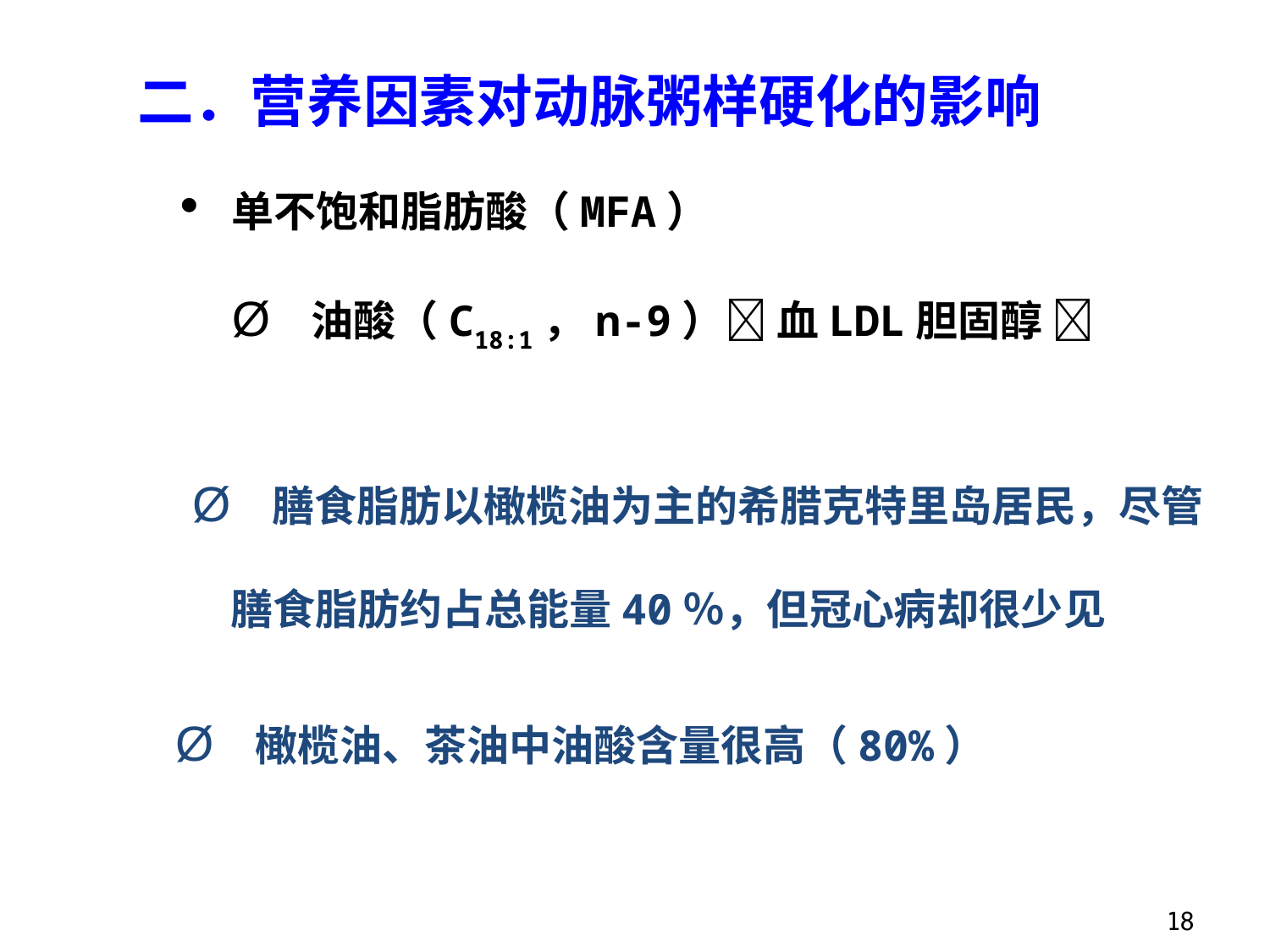

二．营养因素对动脉粥样硬化的影响
 单不饱和脂肪酸（MFA）
 Ø 油酸（C18:1，n-9）→ 血LDL胆固醇 ↓
Ø 膳食脂肪以橄榄油为主的希腊克特里岛居民，尽管
    膳食脂肪约占总能量40％，但冠心病却很少见
Ø 橄榄油、茶油中油酸含量很高（80%）
18